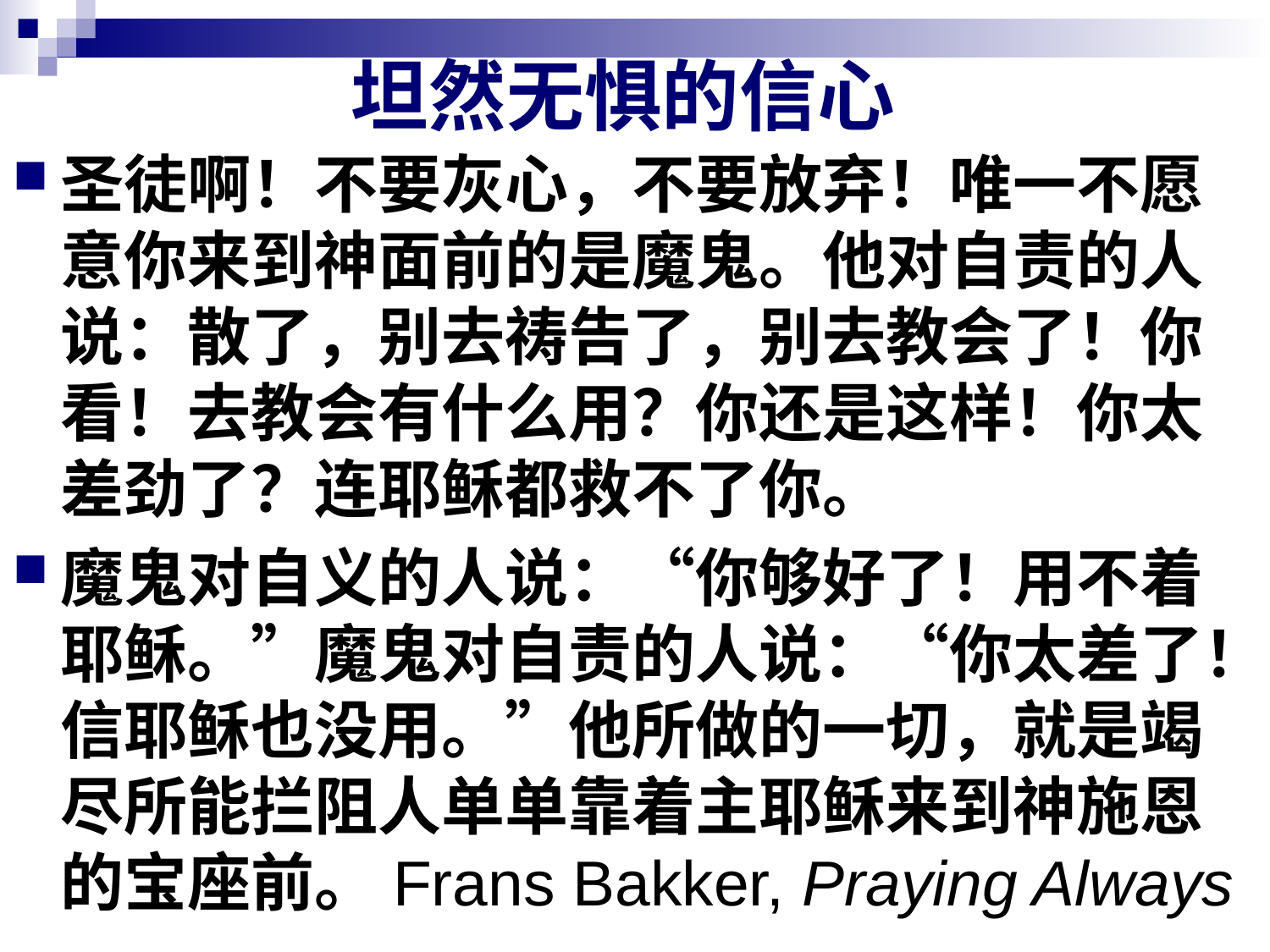

# 坦然无惧的信心
圣徒啊！不要灰心，不要放弃！唯一不愿意你来到神面前的是魔鬼。他对自责的人说：散了，别去祷告了，别去教会了！你看！去教会有什么用？你还是这样！你太差劲了？连耶稣都救不了你。
魔鬼对自义的人说：“你够好了！用不着耶稣。”魔鬼对自责的人说：“你太差了！信耶稣也没用。”他所做的一切，就是竭尽所能拦阻人单单靠着主耶稣来到神施恩的宝座前。Frans Bakker, Praying Always